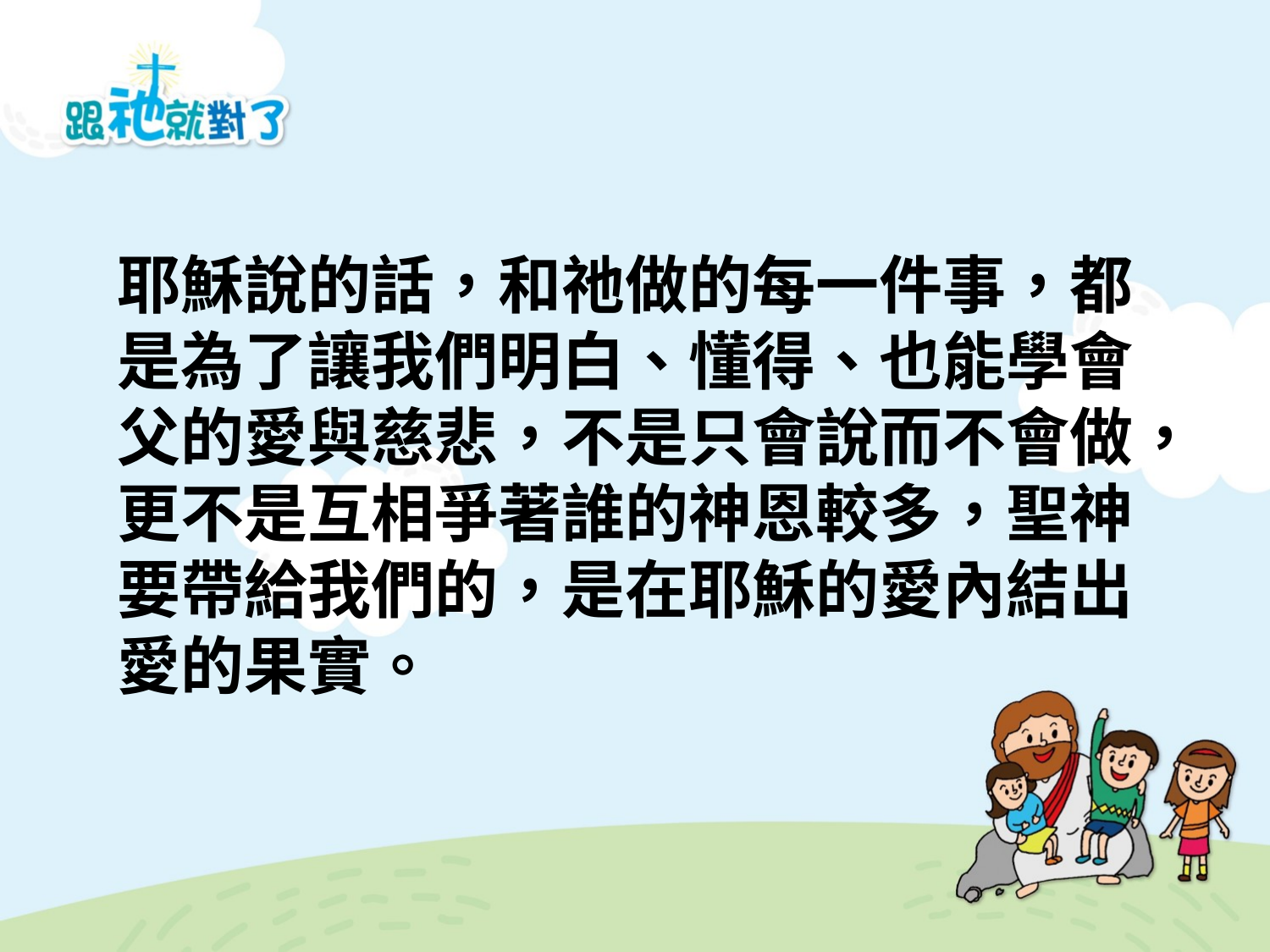

耶穌說的話，和祂做的每一件事，都是為了讓我們明白、懂得、也能學會父的愛與慈悲，不是只會說而不會做，更不是互相爭著誰的神恩較多，聖神要帶給我們的，是在耶穌的愛內結出愛的果實。